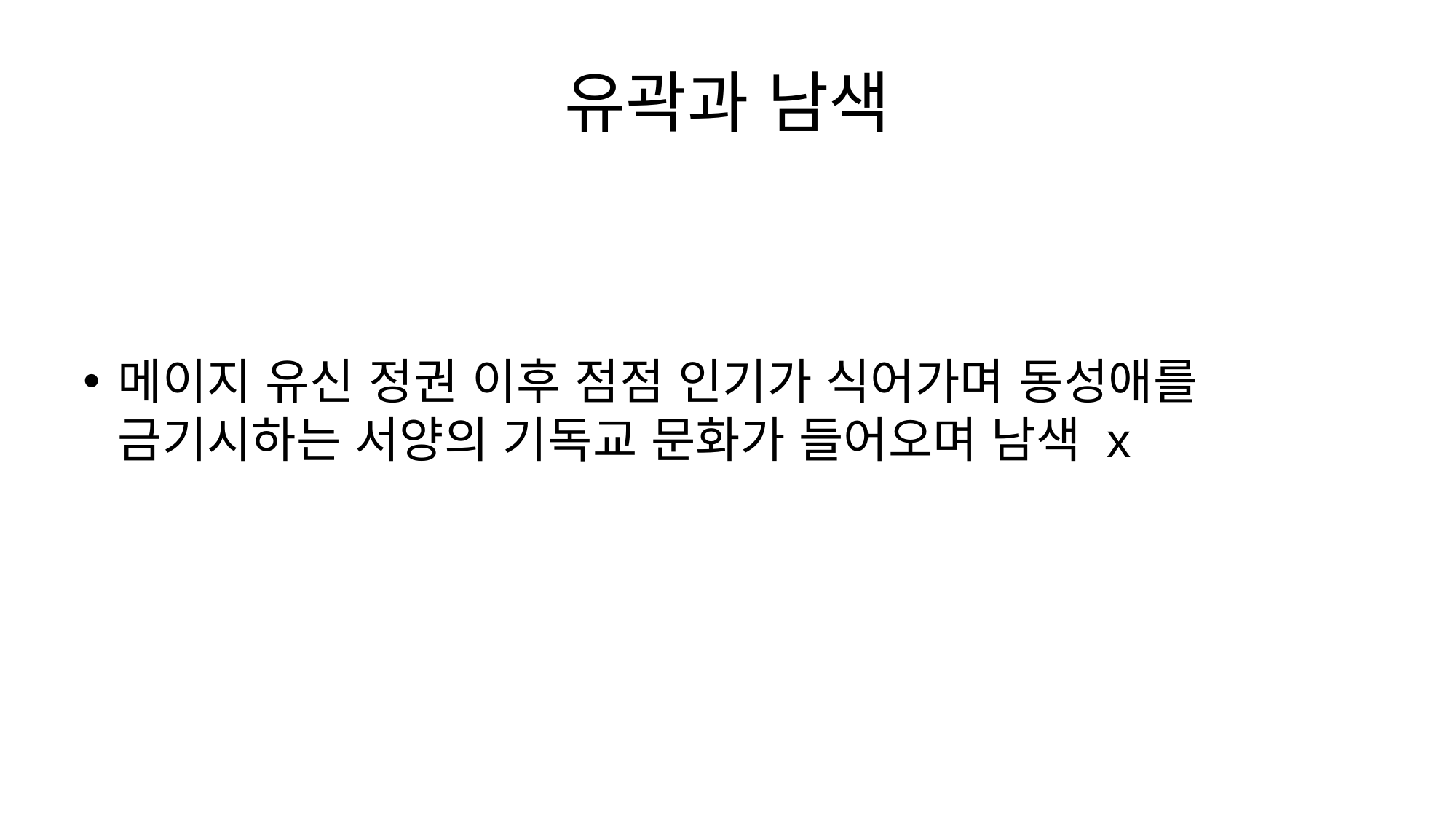

# 유곽과 남색
메이지 유신 정권 이후 점점 인기가 식어가며 동성애를 금기시하는 서양의 기독교 문화가 들어오며 남색 x